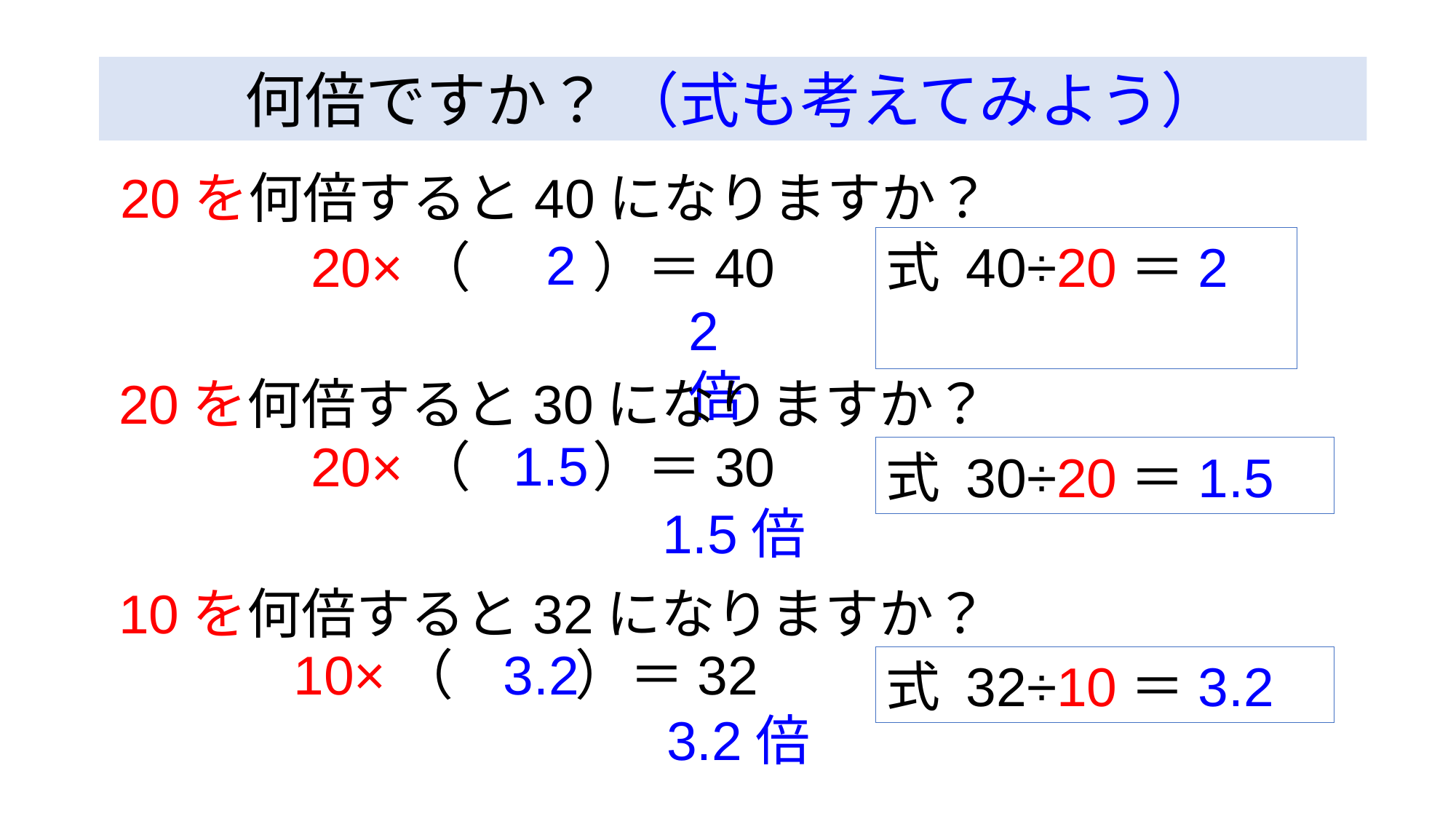

何倍ですか？ （式も考えてみよう）
20を何倍すると40になりますか？
2
式 40÷20＝2
20×（　 　）＝40
2倍
20を何倍すると30になりますか？
1.5
20×（ 　　）＝30
式 30÷20＝1.5
1.5倍
10を何倍すると32になりますか？
10×（ 　　）＝32
3.2
式 32÷10＝3.2
3.2倍